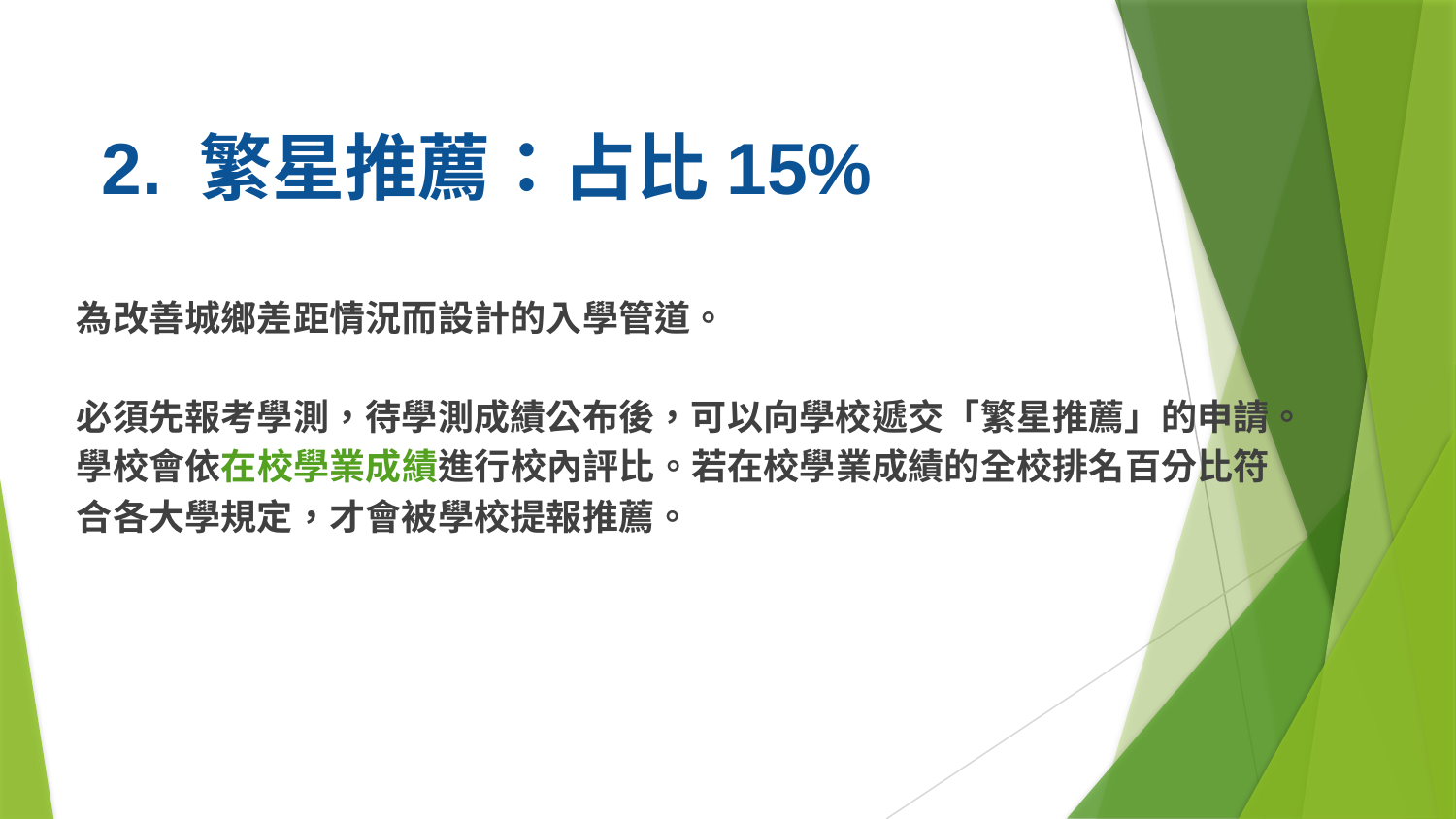

# 2. 繁星推薦：占比15%

為改善城鄉差距情況而設計的入學管道。

必須先報考學測，待學測成績公布後，可以向學校遞交「繁星推薦」的申請。
學校會依在校學業成績進行校內評比。若在校學業成績的全校排名百分比符合各大學規定，才會被學校提報推薦。